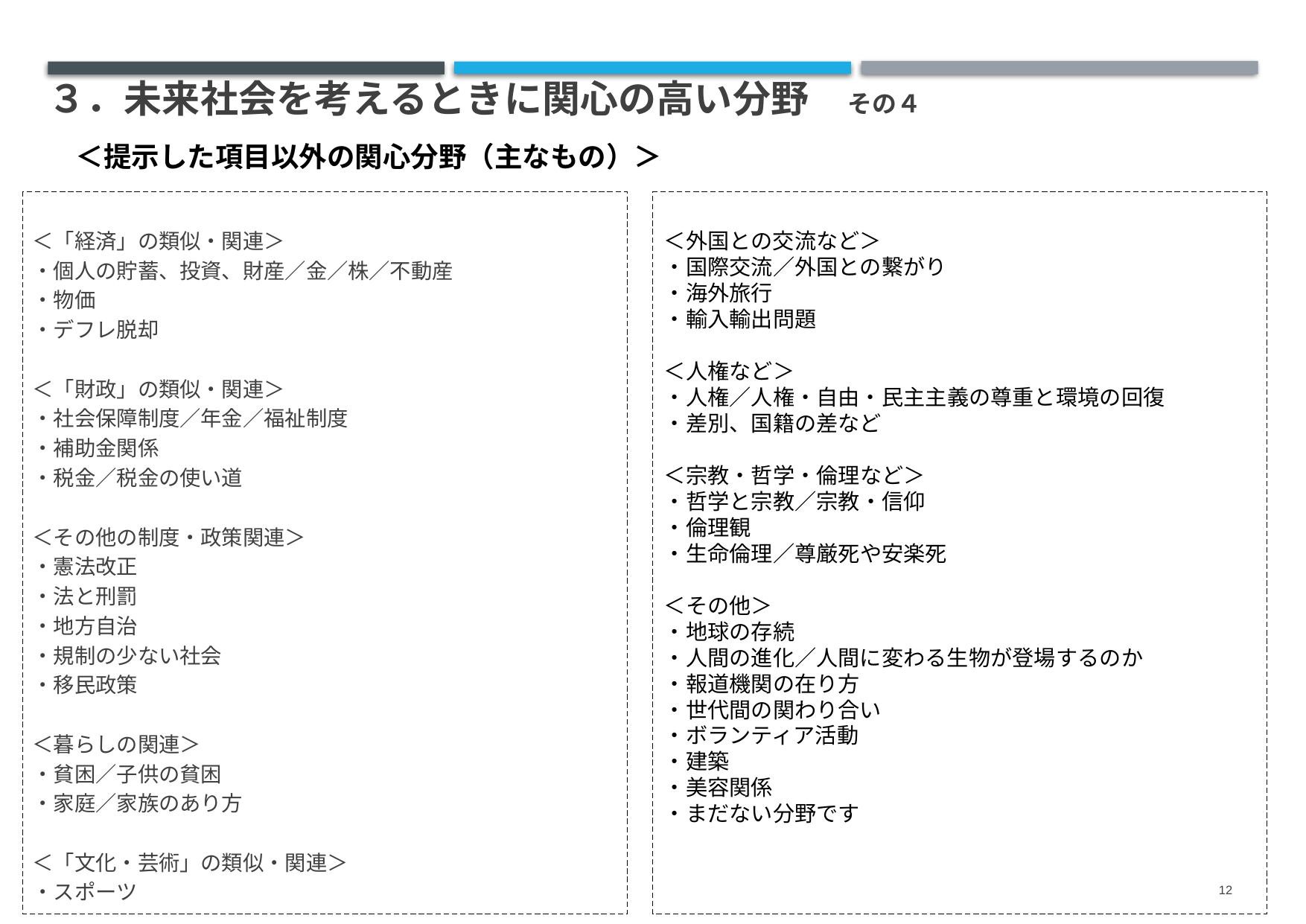

# ３．未来社会を考えるときに関心の高い分野　その４
＜提示した項目以外の関心分野（主なもの）＞

＜「経済」の類似・関連＞
・個人の貯蓄、投資、財産／金／株／不動産
・物価
・デフレ脱却

＜「財政」の類似・関連＞
・社会保障制度／年金／福祉制度
・補助金関係
・税金／税金の使い道

＜その他の制度・政策関連＞
・憲法改正
・法と刑罰
・地方自治
・規制の少ない社会
・移民政策

＜暮らしの関連＞
・貧困／子供の貧困
・家庭／家族のあり方

＜「文化・芸術」の類似・関連＞
・スポーツ

＜外国との交流など＞
・国際交流／外国との繋がり
・海外旅行
・輸入輸出問題

＜人権など＞
・人権／人権・自由・民主主義の尊重と環境の回復
・差別、国籍の差など

＜宗教・哲学・倫理など＞
・哲学と宗教／宗教・信仰
・倫理観
・生命倫理／尊厳死や安楽死

＜その他＞
・地球の存続
・人間の進化／人間に変わる生物が登場するのか
・報道機関の在り方
・世代間の関わり合い
・ボランティア活動
・建築
・美容関係
・まだない分野です

12